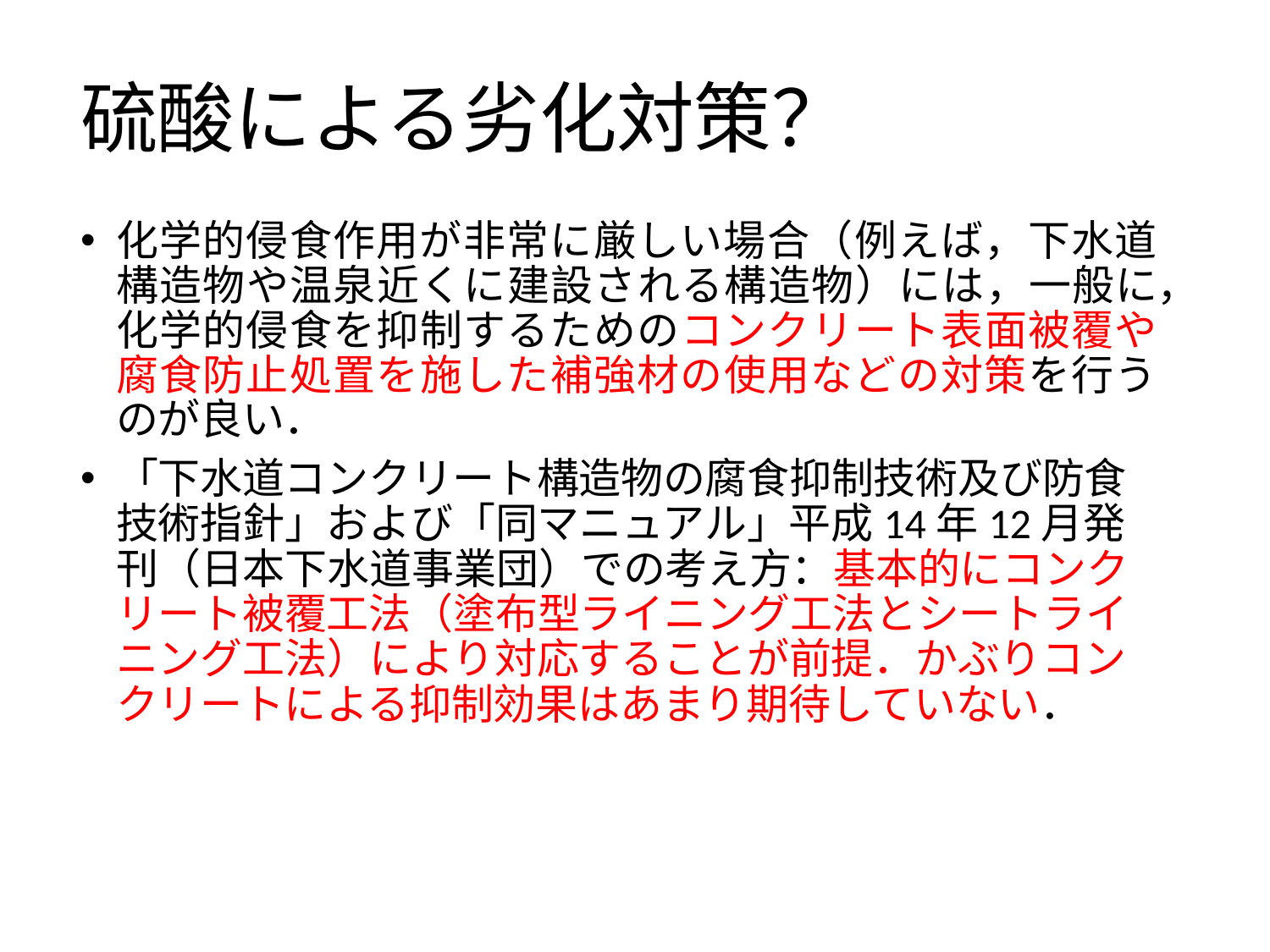

# 硫酸による劣化対策？
化学的侵食作用が非常に厳しい場合（例えば，下水道構造物や温泉近くに建設される構造物）には，一般に，化学的侵食を抑制するためのコンクリート表面被覆や腐食防止処置を施した補強材の使用などの対策を行うのが良い．
「下水道コンクリート構造物の腐食抑制技術及び防食技術指針」および「同マニュアル」平成14年12月発刊（日本下水道事業団）での考え方：基本的にコンクリート被覆工法（塗布型ライニング工法とシートライニング工法）により対応することが前提．かぶりコンクリートによる抑制効果はあまり期待していない．